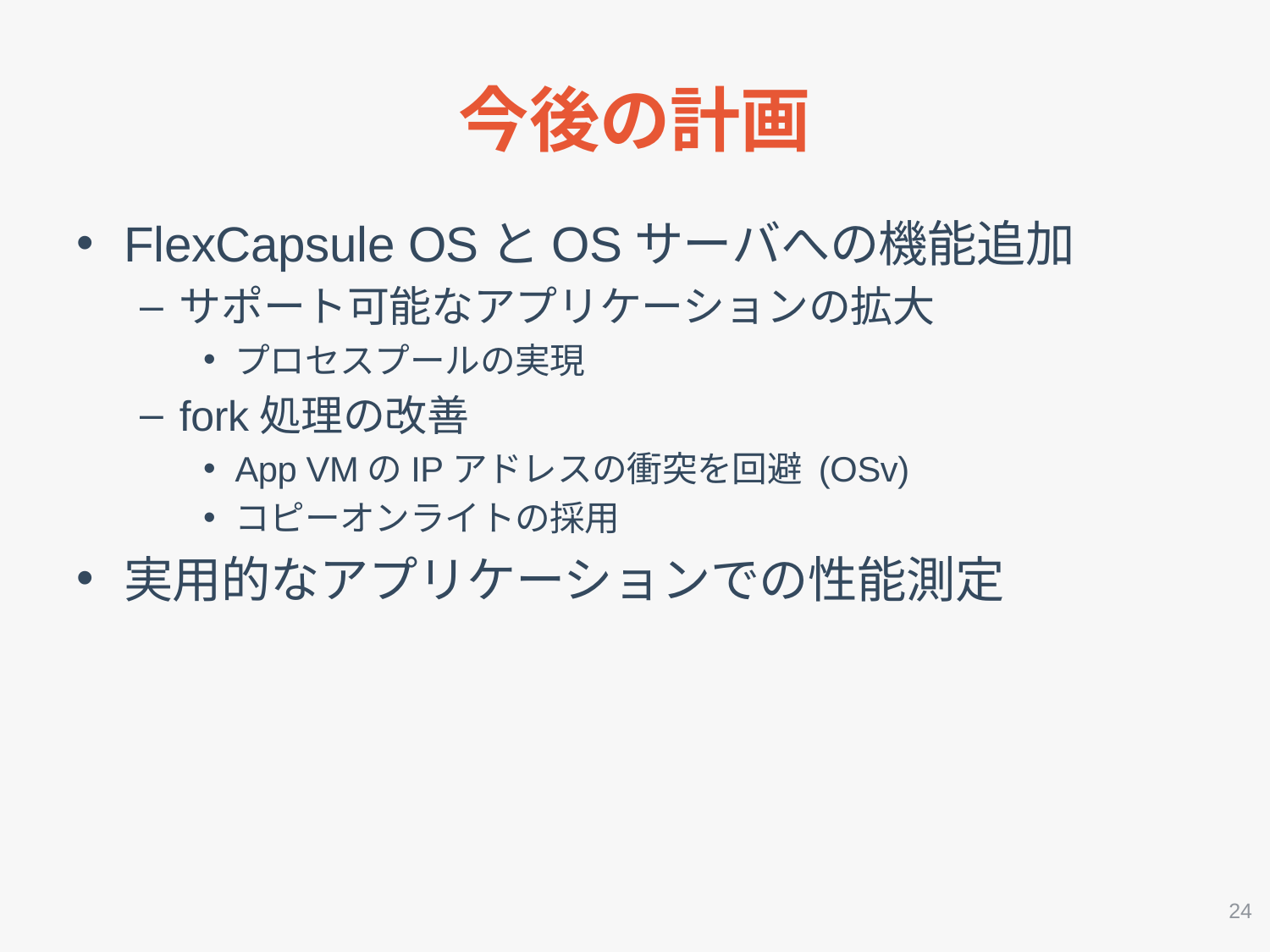

# 今後の計画
FlexCapsule OSとOSサーバへの機能追加
サポート可能なアプリケーションの拡大
プロセスプールの実現
fork処理の改善
App VMのIPアドレスの衝突を回避 (OSv)
コピーオンライトの採用
実用的なアプリケーションでの性能測定

24